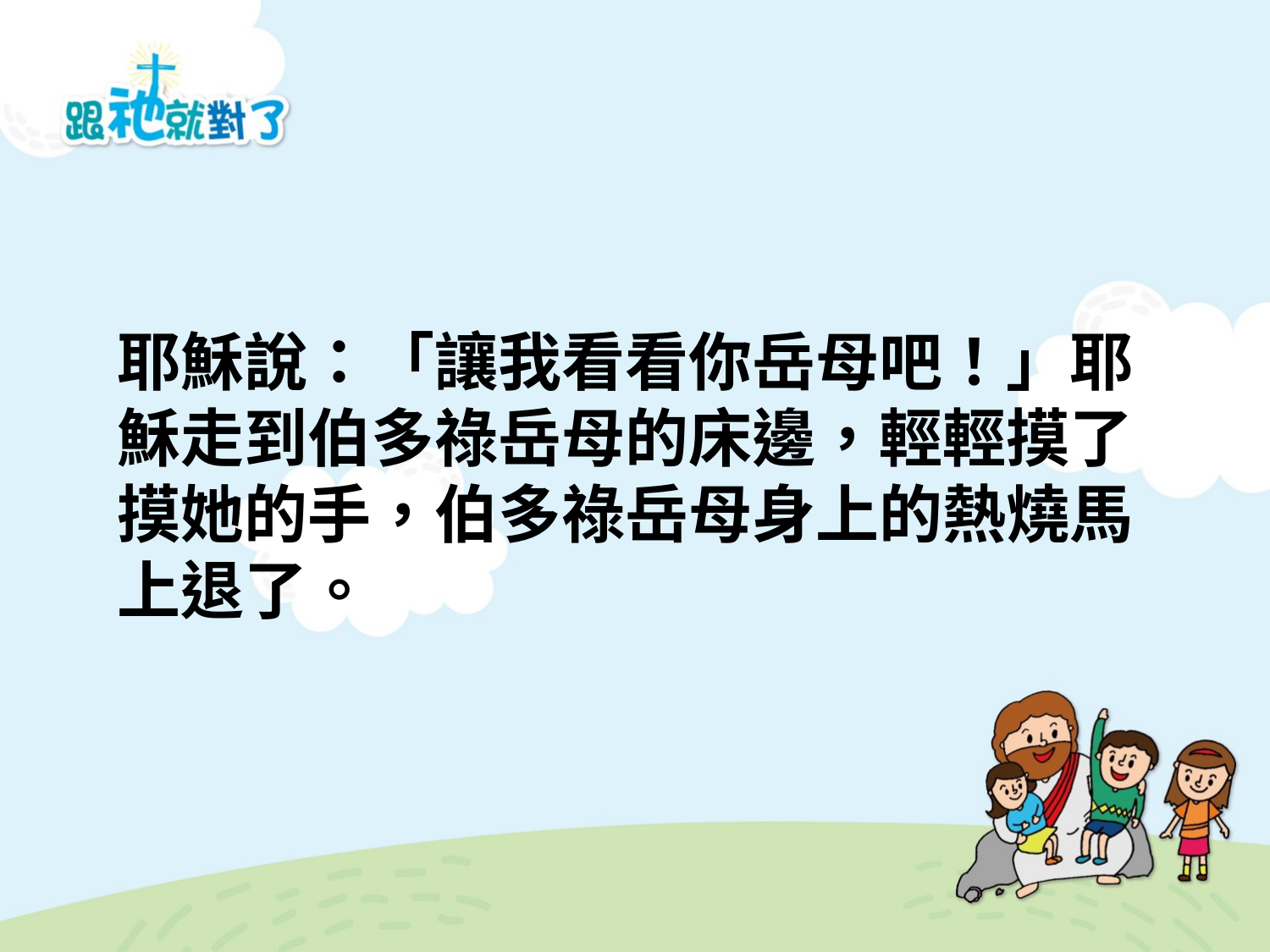

耶穌說：「讓我看看你岳母吧！」耶穌走到伯多祿岳母的床邊，輕輕摸了摸她的手，伯多祿岳母身上的熱燒馬上退了。